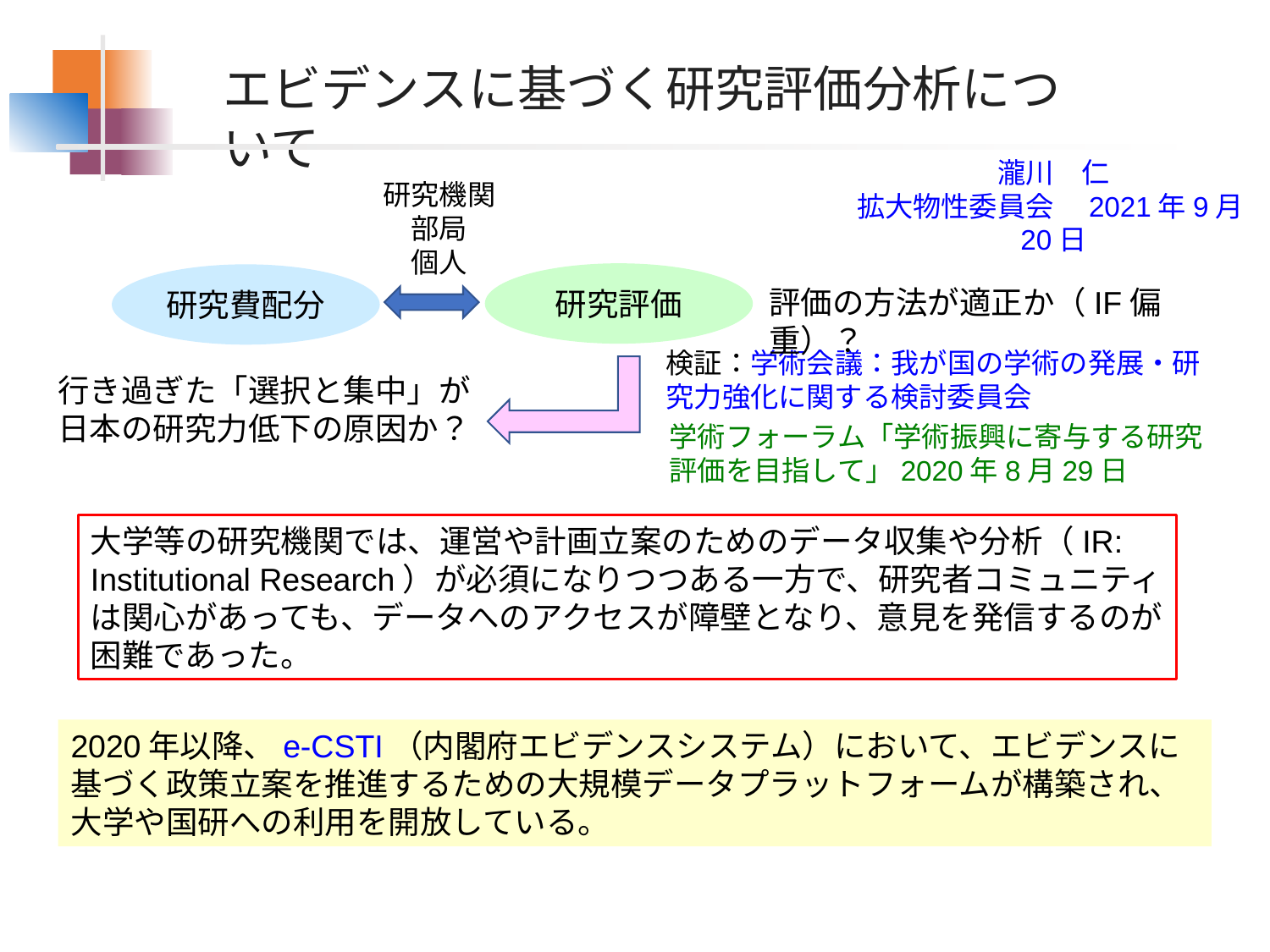

エビデンスに基づく研究評価分析について
瀧川　仁
拡大物性委員会　2021年9月20日
研究機関
部局
個人
研究評価
研究費配分
評価の方法が適正か（IF偏重）？

検証：学術会議：我が国の学術の発展・研究力強化に関する検討委員会
行き過ぎた「選択と集中」が
日本の研究力低下の原因か？
学術フォーラム「学術振興に寄与する研究評価を目指して」2020年8月29日
大学等の研究機関では、運営や計画立案のためのデータ収集や分析（IR: Institutional Research）が必須になりつつある一方で、研究者コミュニティは関心があっても、データへのアクセスが障壁となり、意見を発信するのが困難であった。
2020年以降、e-CSTI（内閣府エビデンスシステム）において、エビデンスに基づく政策立案を推進するための大規模データプラットフォームが構築され、大学や国研への利用を開放している。